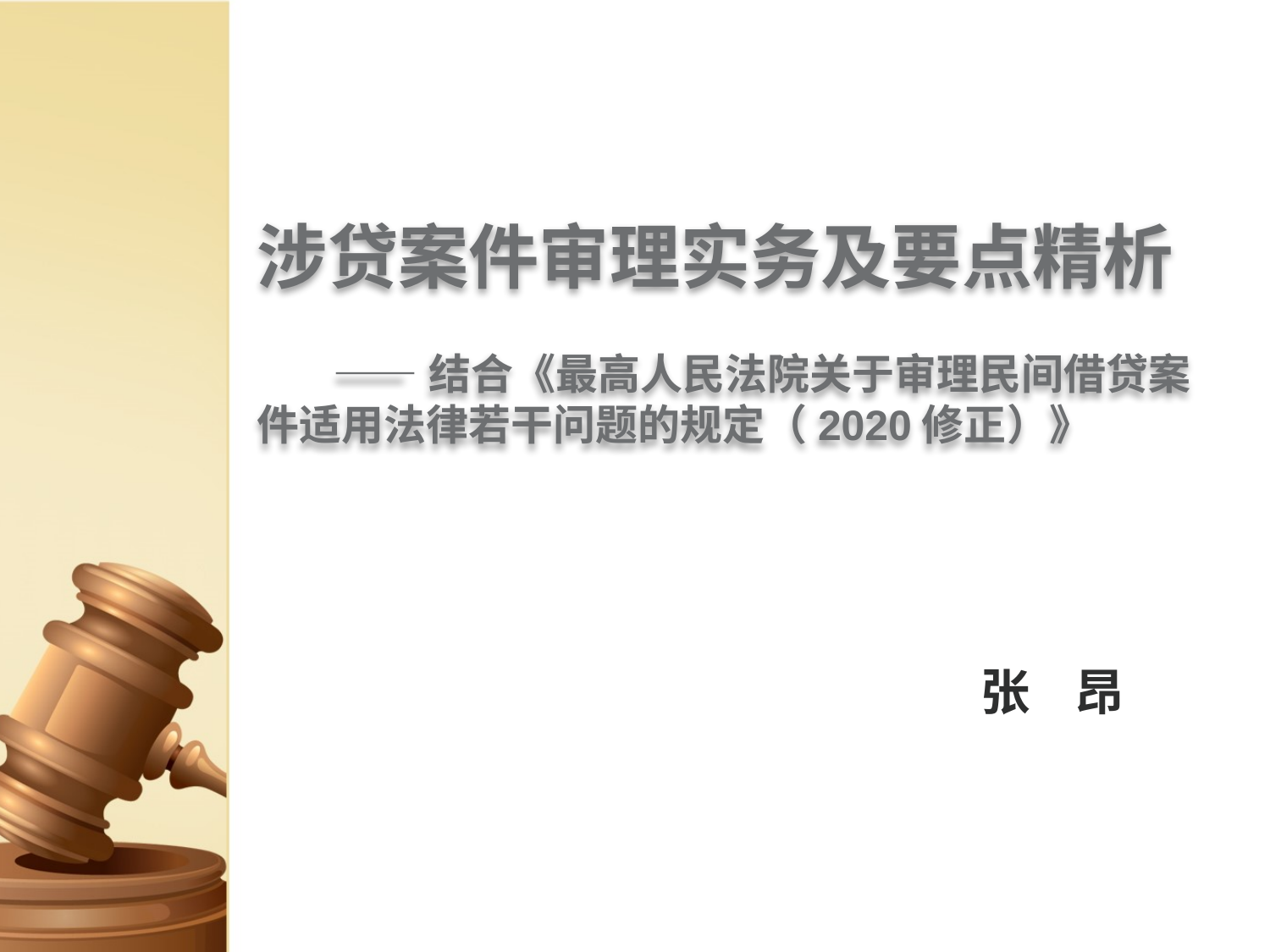

涉贷案件审理实务及要点精析

        ——结合《最高人民法院关于审理民间借贷案件适用法律若干问题的规定（2020修正）》

张    昂